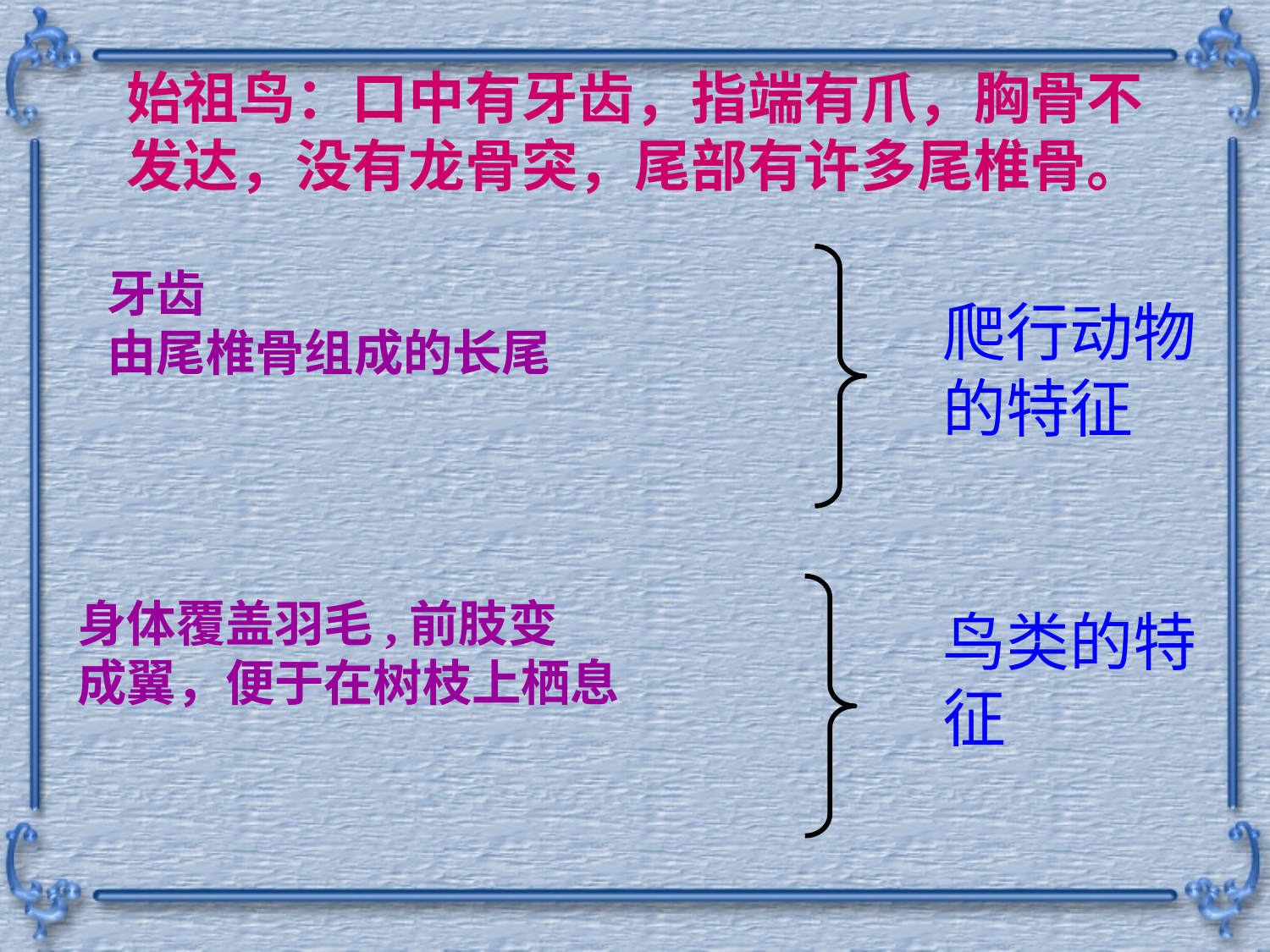

# 始祖鸟：口中有牙齿，指端有爪，胸骨不发达，没有龙骨突，尾部有许多尾椎骨。

牙齿
由尾椎骨组成的长尾
爬行动物的特征

身体覆盖羽毛,前肢变
成翼，便于在树枝上栖息

鸟类的特征